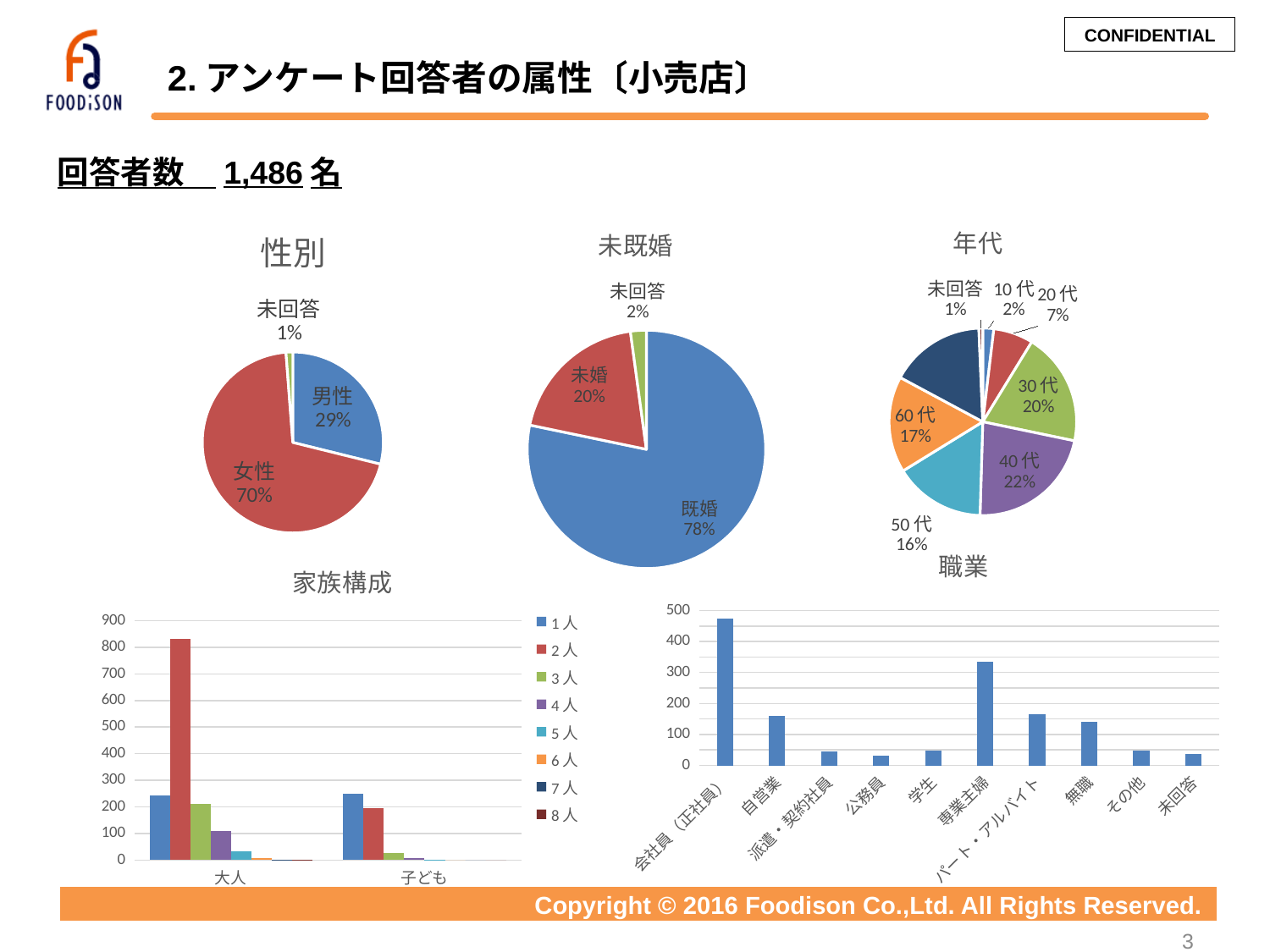

# 2.アンケート回答者の属性〔小売店〕
回答者数　1,486名

### Chart: 性別

| Category |  |
|---|---|
| 男性 | 429.0 |
| 女性 | 1039.0 |
| 未回答 | 18.0 |

### Chart: 年代

| Category |  |
|---|---|
| 10代 | 28.0 |
| 20代 | 102.0 |
| 30代 | 290.0 |
| 40代 | 330.0 |
| 50代 | 234.0 |
| 60代 | 247.0 |
| 70代以上 | 245.0 |
| 未回答 | 10.0 |

### Chart: 未既婚

| Category |  |
|---|---|
| 既婚 | 1163.0 |
| 未婚 | 291.0 |
| 未回答 | 32.0 |

### Chart: 職業

| Category |  |
|---|---|
| 会社員（正社員） | 473.0 |
| 自営業 | 160.0 |
| 派遣・契約社員 | 45.0 |
| 公務員 | 32.0 |
| 学生 | 47.0 |
| 専業主婦 | 336.0 |
| パート・アルバイト | 164.0 |
| 無職 | 142.0 |
| その他 | 49.0 |
| 未回答 | 38.0 |

### Chart: 家族構成

| Category | 1人 | 2人 | 3人 | 4人 | 5人 | 6人 | 7人 | 8人 |
|---|---|---|---|---|---|---|---|---|
| 大人 | 242.0 | 831.0 | 210.0 | 108.0 | 33.0 | 7.0 | 1.0 | 1.0 |
| 子ども | 249.0 | 194.0 | 25.0 | 8.0 | 1.0 | 0.0 | 0.0 | 0.0 |
3